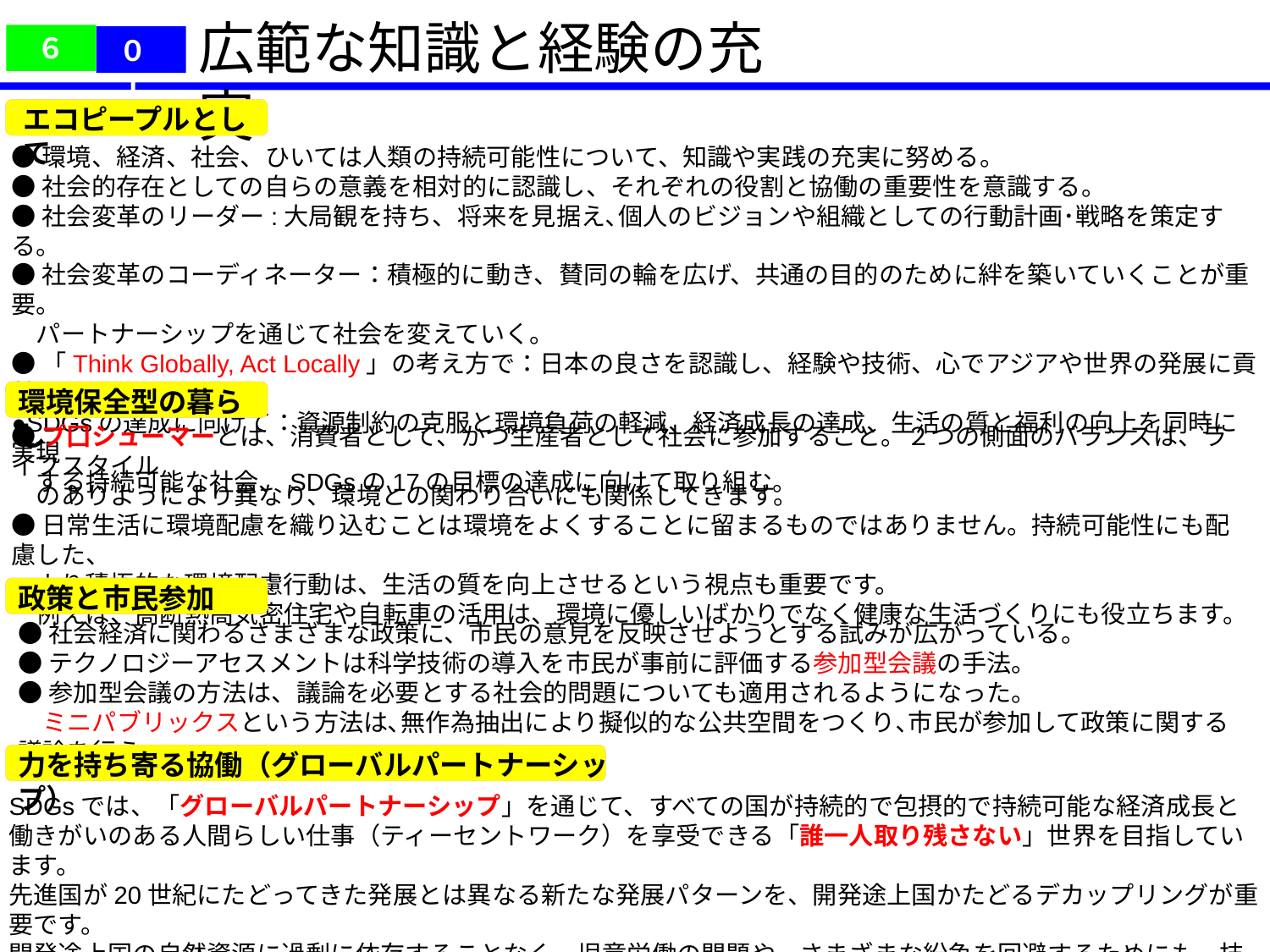

広範な知識と経験の充実
６

０１

エコピープルとして

●環境、経済、社会、ひいては人類の持続可能性について、知識や実践の充実に努める。
●社会的存在としての自らの意義を相対的に認識し、それぞれの役割と協働の重要性を意識する。
●社会変革のリーダー:大局観を持ち、将来を見据え､個人のビジョンや組織としての行動計画･戦略を策定する。
●社会変革のコーディネーター：積極的に動き、賛同の輪を広げ、共通の目的のために絆を築いていくことが重要。
　パートナーシップを通じて社会を変えていく。
●「Think Globally, Act Locally」の考え方で：日本の良さを認識し、経験や技術、心でアジアや世界の発展に貢献する。
●SDGsの達成に向けて：資源制約の克服と環境負荷の軽減、経済成長の達成、生活の質と福利の向上を同時に実現
　する持続可能な社会、SDGsの17の目標の達成に向けて取り組む。
環境保全型の暮らし

●プ囗シューマーとは、消費者として、かつ生産者として社会に参加すること。２つの側面のバランスは、ライフスタイル
　のありようにより異なり、環境との関わり合いにも関係してきます。
●日常生活に環境配慮を織り込むことは環境をよくすることに留まるものではありません。持続可能性にも配慮した、
　より積極的な環境配慮行動は、生活の質を向上させるという視点も重要です。
　例えば、高断熱高気密住宅や自転車の活用は、環境に優しいばかりでなく健康な生活づくりにも役立ちます。
政策と市民参加

●社会経済に関わるさまざまな政策に、市民の意見を反映させようとする試みが広がっている。
●テクノロジーアセスメントは科学技術の導入を市民が事前に評価する参加型会議の手法。
●参加型会議の方法は、議論を必要とする社会的問題についても適用されるようになった。
　ミニパブリックスという方法は､無作為抽出により擬似的な公共空間をつくり､市民が参加して政策に関する議論を行う。
力を持ち寄る協働（グローバルパートナーシップ）

SDGsでは、「グローバルパートナーシップ」を通じて、すべての国が持続的で包摂的で持続可能な経済成長と働きがいのある人間らしい仕事（ティーセントワーク）を享受できる「誰一人取り残さない」世界を目指しています。
先進国が20世紀にたどってきた発展とは異なる新たな発展パターンを、開発途上国かたどるデカップリングが重要です。
開発途上国の自然資源に過剰に依存することなく、児童労働の問題や、さまざまな紛争を回避するためにも、技術協力や資金協力、国際交流を推進して、持続可能な社会になるよう支援していくことが必要です。